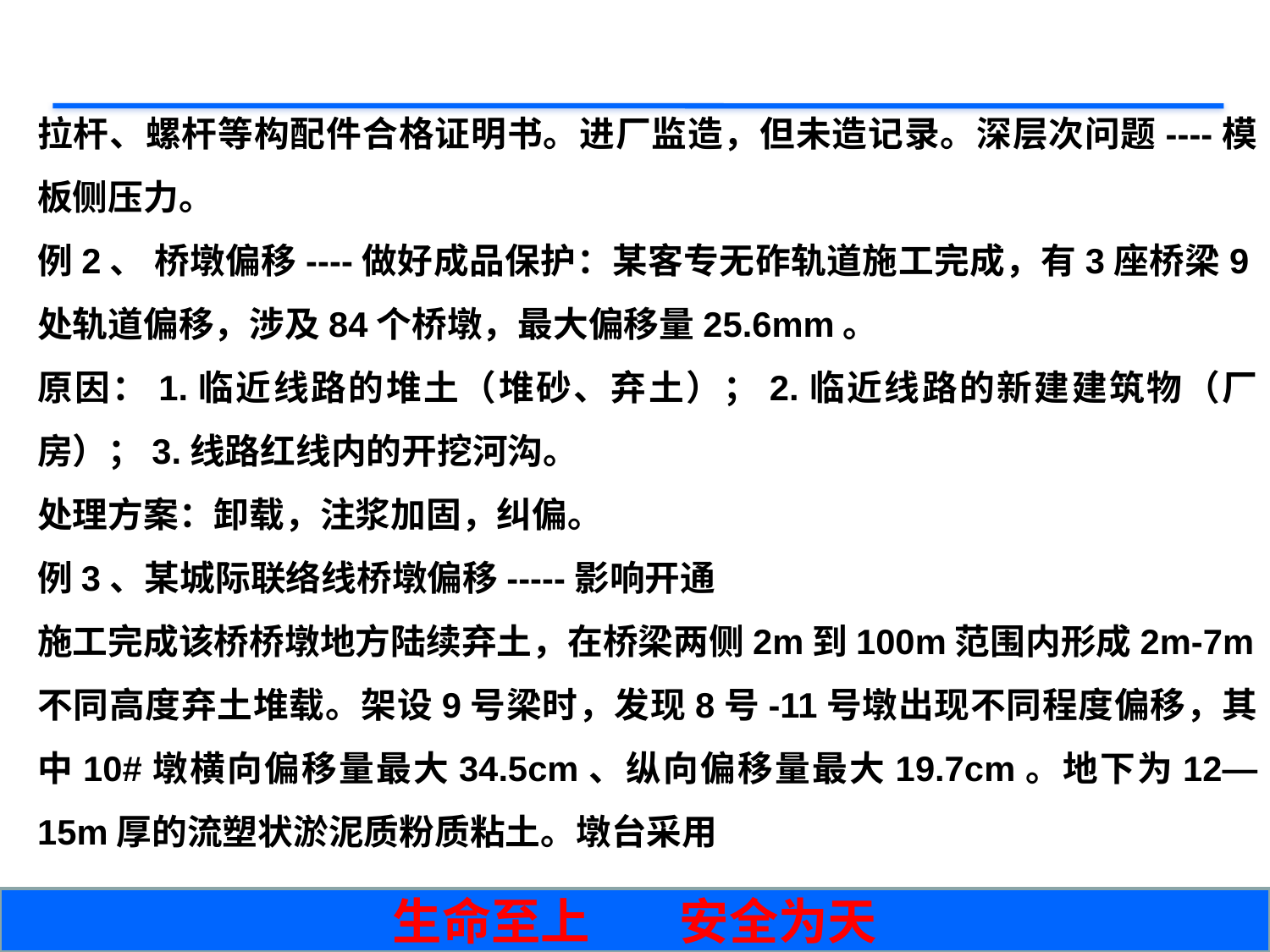

拉杆、螺杆等构配件合格证明书。进厂监造，但未造记录。深层次问题----模板侧压力。
例2、 桥墩偏移----做好成品保护：某客专无砟轨道施工完成，有3座桥梁9处轨道偏移，涉及84个桥墩，最大偏移量25.6mm。
原因：1.临近线路的堆土（堆砂、弃土）；2.临近线路的新建建筑物（厂房）；3.线路红线内的开挖河沟。
处理方案：卸载，注浆加固，纠偏。
例3、某城际联络线桥墩偏移-----影响开通
施工完成该桥桥墩地方陆续弃土，在桥梁两侧2m到100m范围内形成2m-7m不同高度弃土堆载。架设9号梁时，发现8号-11号墩出现不同程度偏移，其中10#墩横向偏移量最大34.5cm、纵向偏移量最大19.7cm。地下为12—15m厚的流塑状淤泥质粉质粘土。墩台采用